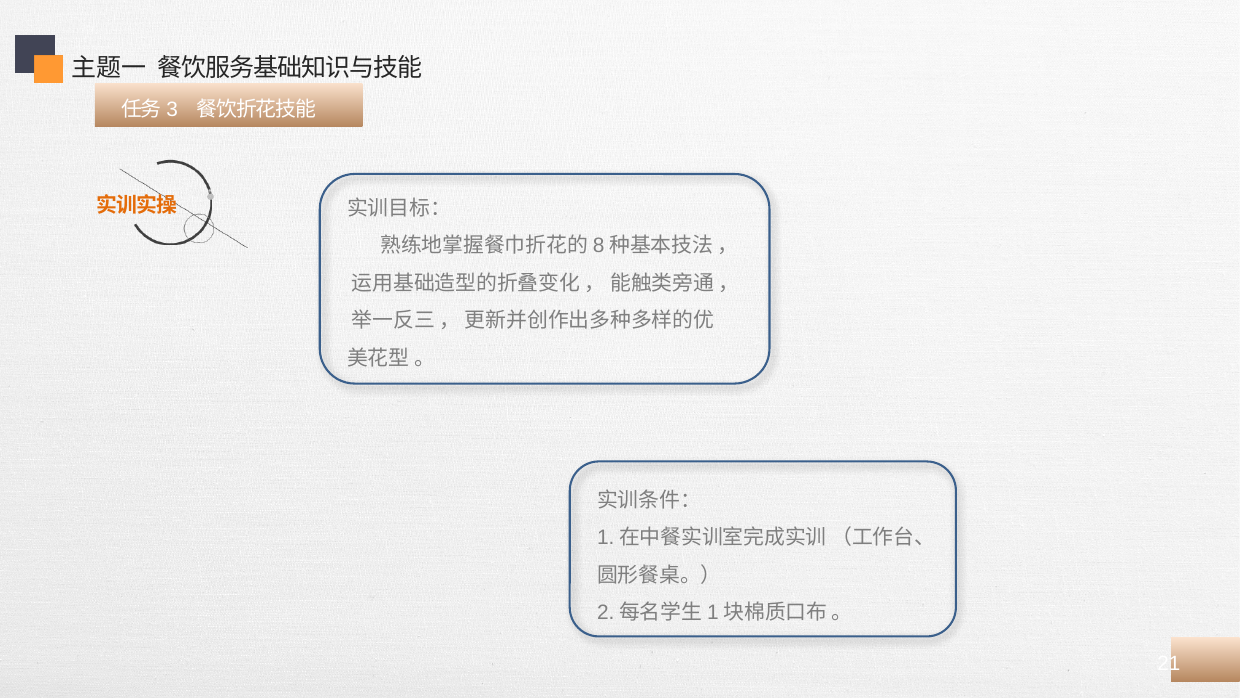

主题一  餐饮服务基础知识与技能

 任务3   餐饮折花技能

实训目标：
      熟练地掌握餐巾折花的8种基本技法 ， 运用基础造型的折叠变化 ， 能触类旁通 ， 举一反三 ， 更新并创作出多种多样的优美花型 。

实训条件：
1.在中餐实训室完成实训 （工作台、圆形餐桌。）
2.每名学生1块棉质口布 。